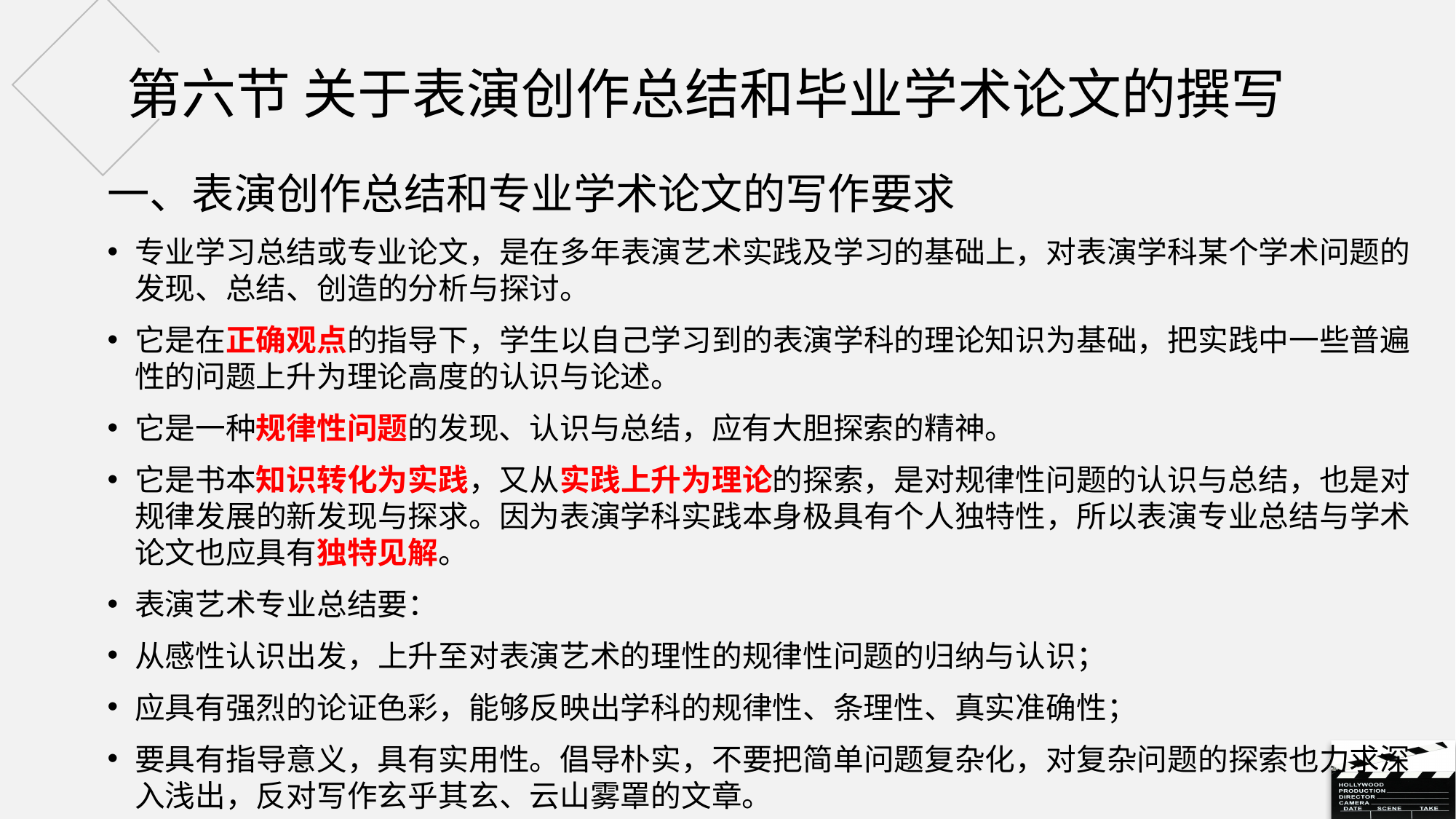

# 第六节 关于表演创作总结和毕业学术论文的撰写
一、表演创作总结和专业学术论文的写作要求
专业学习总结或专业论文，是在多年表演艺术实践及学习的基础上，对表演学科某个学术问题的发现、总结、创造的分析与探讨。
它是在正确观点的指导下，学生以自己学习到的表演学科的理论知识为基础，把实践中一些普遍性的问题上升为理论高度的认识与论述。
它是一种规律性问题的发现、认识与总结，应有大胆探索的精神。
它是书本知识转化为实践，又从实践上升为理论的探索，是对规律性问题的认识与总结，也是对规律发展的新发现与探求。因为表演学科实践本身极具有个人独特性，所以表演专业总结与学术论文也应具有独特见解。
表演艺术专业总结要：
从感性认识出发，上升至对表演艺术的理性的规律性问题的归纳与认识；
应具有强烈的论证色彩，能够反映出学科的规律性、条理性、真实准确性；
要具有指导意义，具有实用性。倡导朴实，不要把简单问题复杂化，对复杂问题的探索也力求深入浅出，反对写作玄乎其玄、云山雾罩的文章。